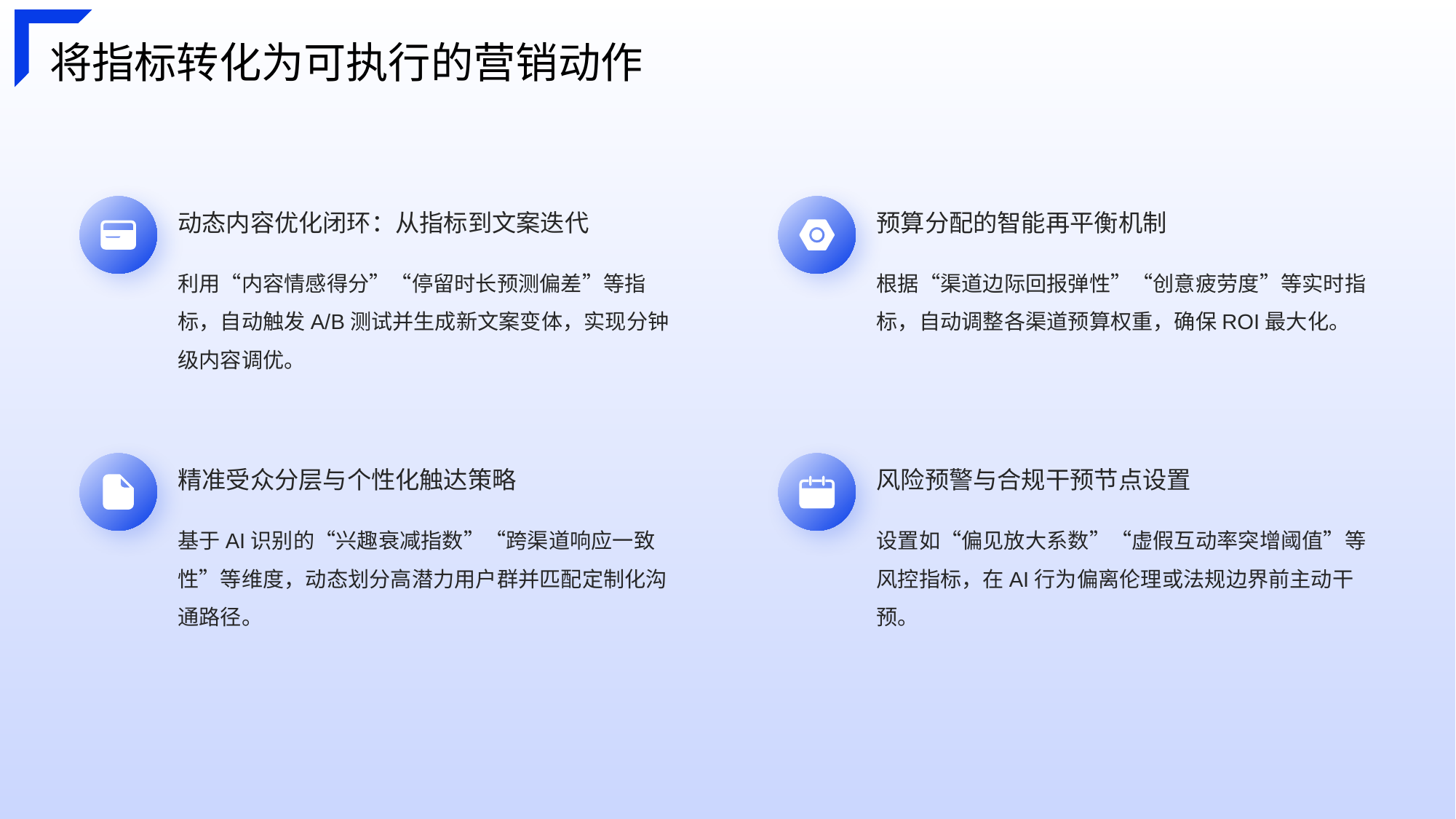

将指标转化为可执行的营销动作
预算分配的智能再平衡机制
动态内容优化闭环：从指标到文案迭代

利用“内容情感得分”“停留时长预测偏差”等指标，自动触发A/B测试并生成新文案变体，实现分钟级内容调优。
根据“渠道边际回报弹性”“创意疲劳度”等实时指标，自动调整各渠道预算权重，确保ROI最大化。
风险预警与合规干预节点设置
精准受众分层与个性化触达策略

设置如“偏见放大系数”“虚假互动率突增阈值”等风控指标，在AI行为偏离伦理或法规边界前主动干预。
基于AI识别的“兴趣衰减指数”“跨渠道响应一致性”等维度，动态划分高潜力用户群并匹配定制化沟通路径。